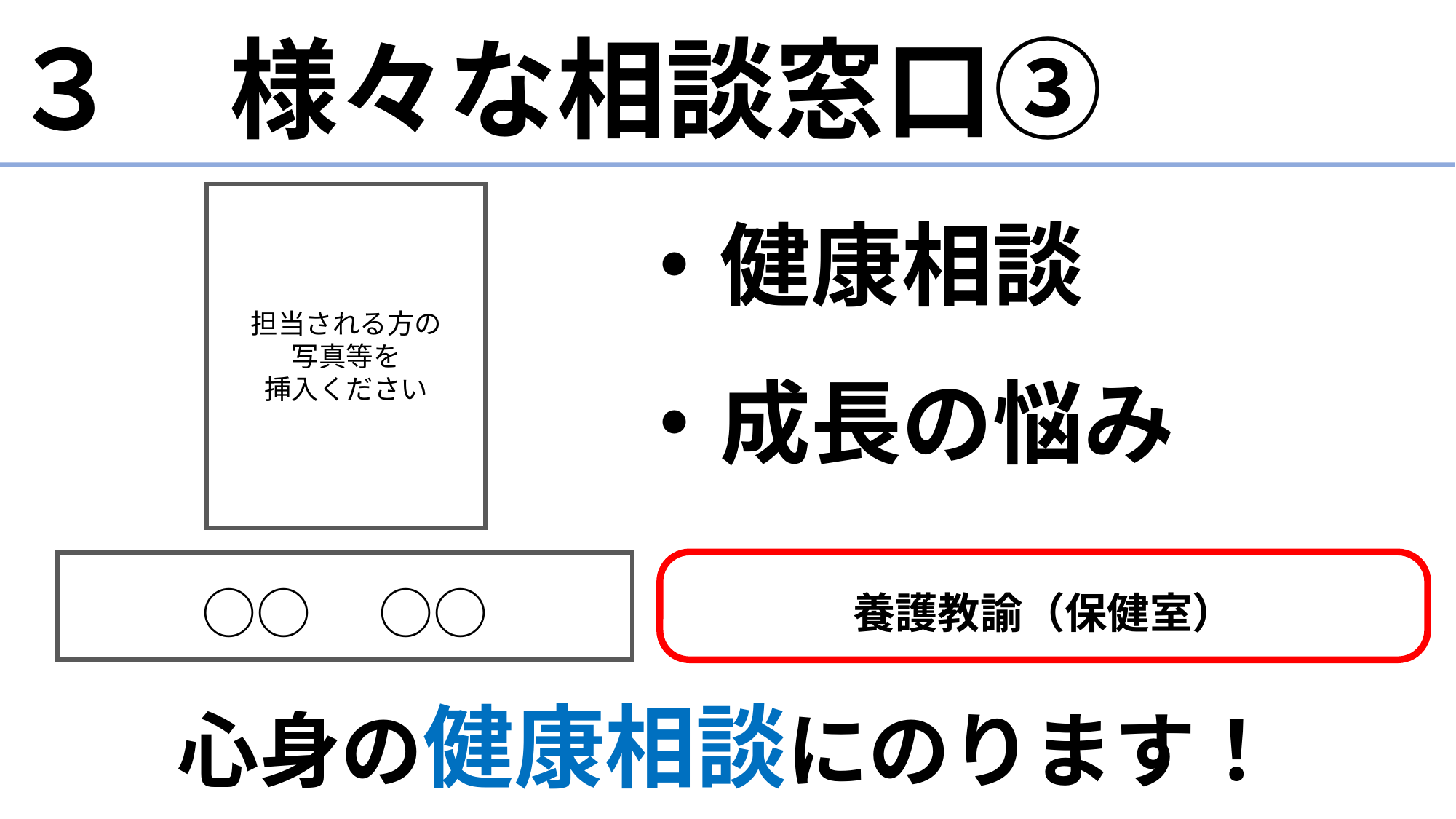

# ３　様々な相談窓口③

・健康相談

・成長の悩み
担当される方の
写真等を
挿入ください
養護教諭（保健室）
○○　○○
心身の健康相談にのります！